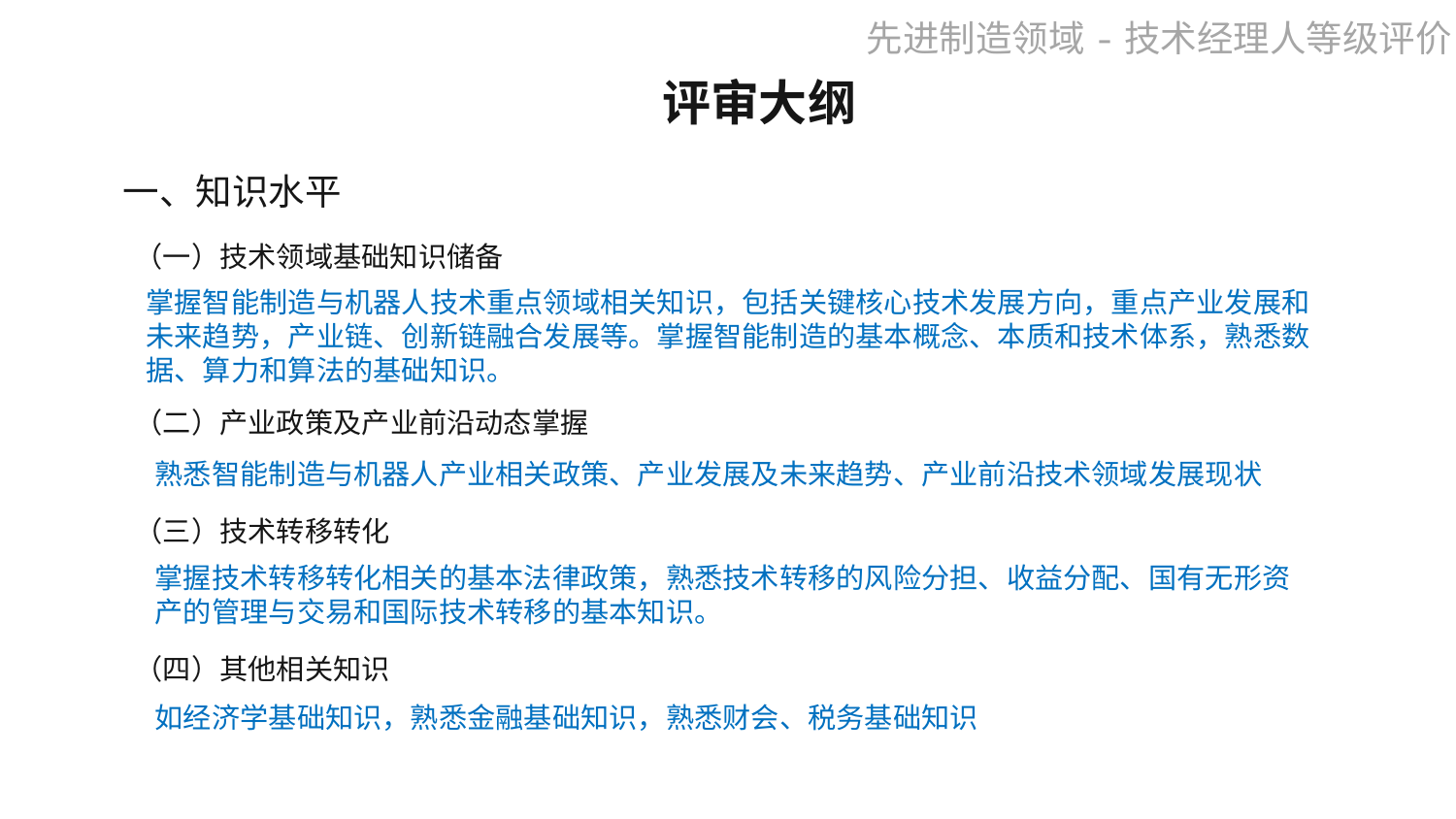

评审大纲
一、知识水平
（一）技术领域基础知识储备
掌握智能制造与机器人技术重点领域相关知识，包括关键核心技术发展方向，重点产业发展和未来趋势，产业链、创新链融合发展等。掌握智能制造的基本概念、本质和技术体系，熟悉数据、算力和算法的基础知识。
（二）产业政策及产业前沿动态掌握
熟悉智能制造与机器人产业相关政策、产业发展及未来趋势、产业前沿技术领域发展现状
（三）技术转移转化
掌握技术转移转化相关的基本法律政策，熟悉技术转移的风险分担、收益分配、国有无形资产的管理与交易和国际技术转移的基本知识。
（四）其他相关知识
如经济学基础知识，熟悉金融基础知识，熟悉财会、税务基础知识